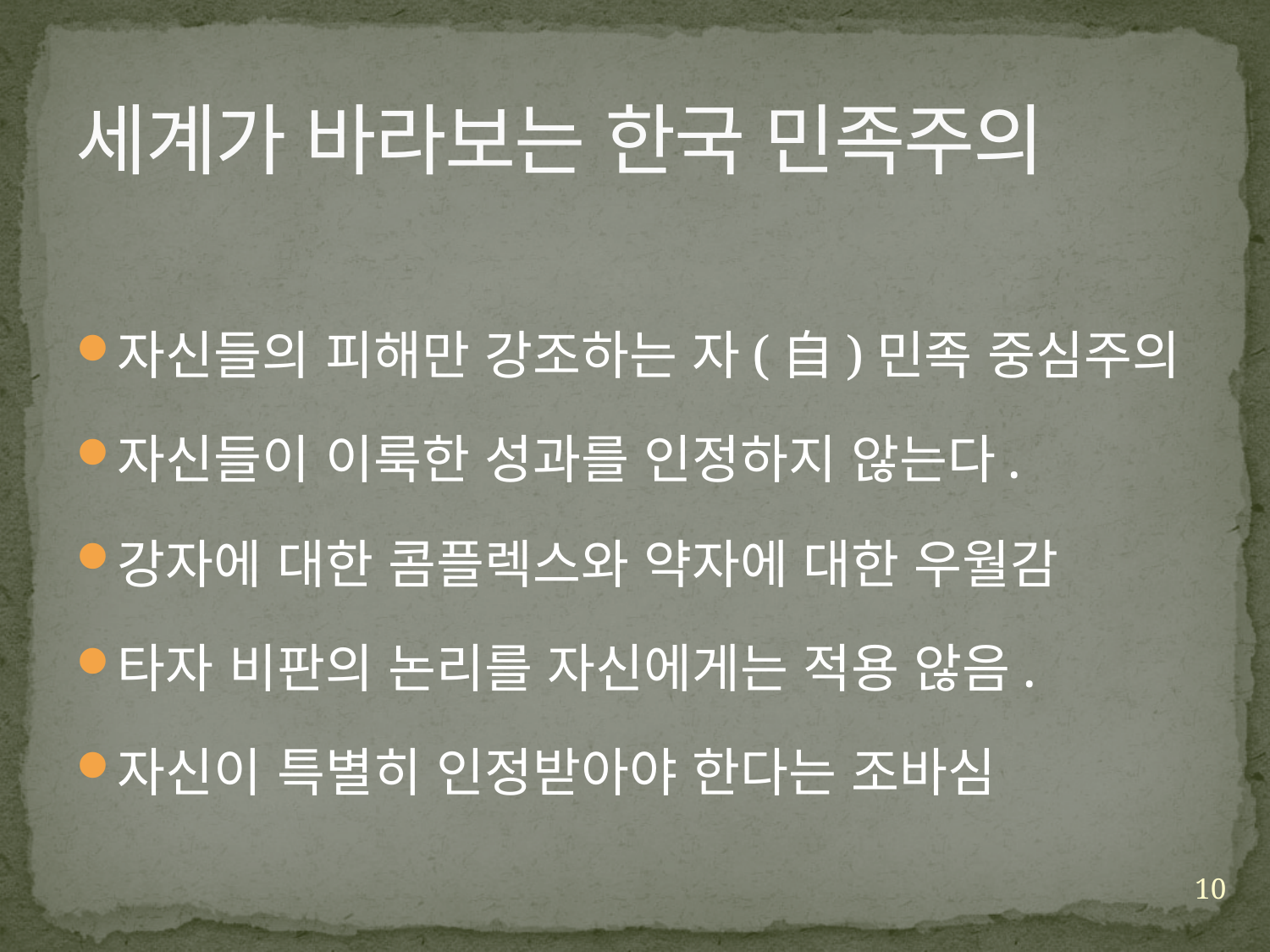

# 세계가 바라보는 한국 민족주의

자신들의 피해만 강조하는 자(自)민족 중심주의
자신들이 이룩한 성과를 인정하지 않는다.
강자에 대한 콤플렉스와 약자에 대한 우월감
타자 비판의 논리를 자신에게는 적용 않음.
자신이 특별히 인정받아야 한다는 조바심

10